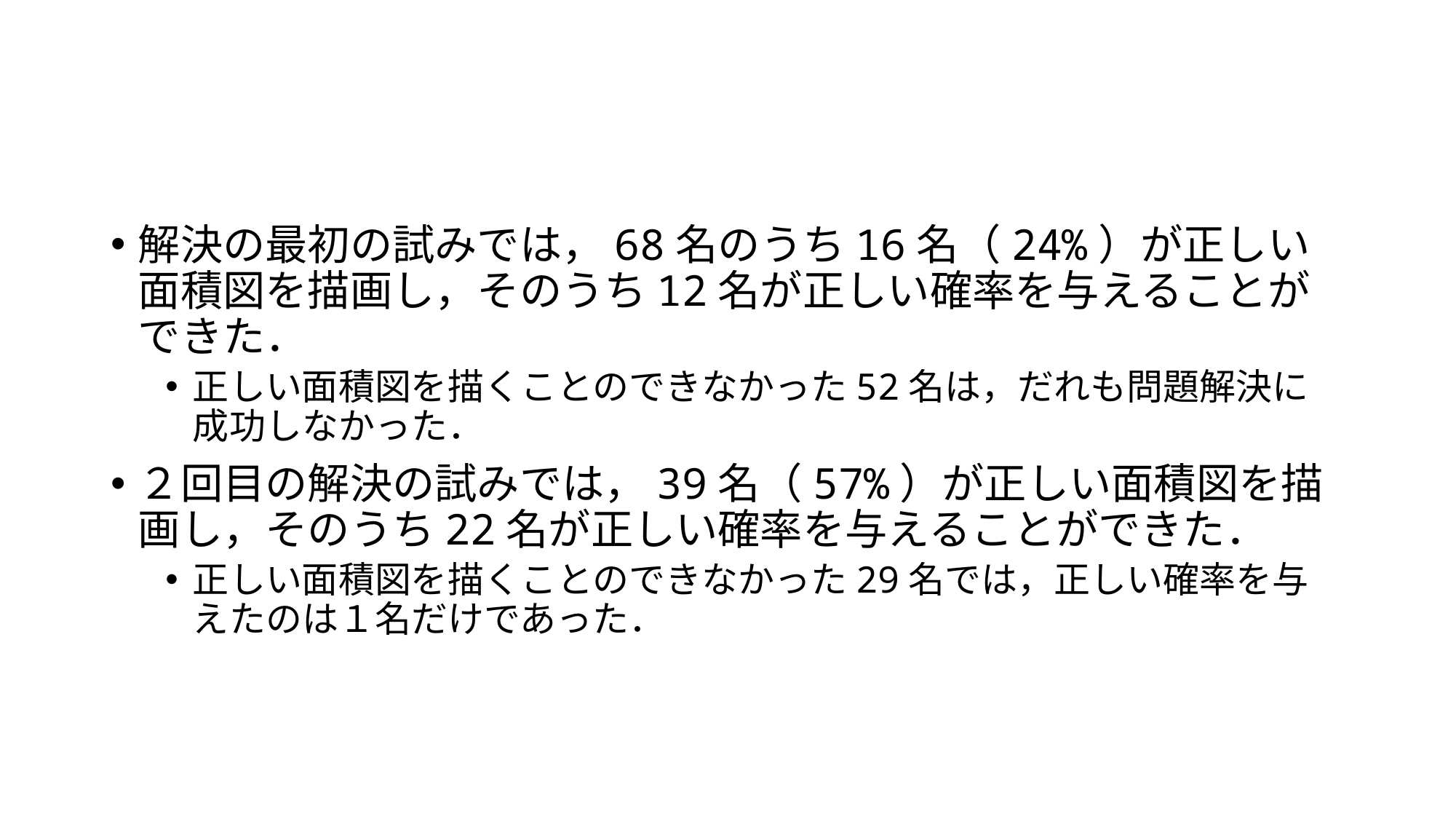

#
解決の最初の試みでは，68名のうち16名（24%）が正しい面積図を描画し，そのうち12名が正しい確率を与えることができた．
正しい面積図を描くことのできなかった52名は，だれも問題解決に成功しなかった．
２回目の解決の試みでは，39名（57%）が正しい面積図を描画し，そのうち22名が正しい確率を与えることができた．
正しい面積図を描くことのできなかった29名では，正しい確率を与えたのは１名だけであった．